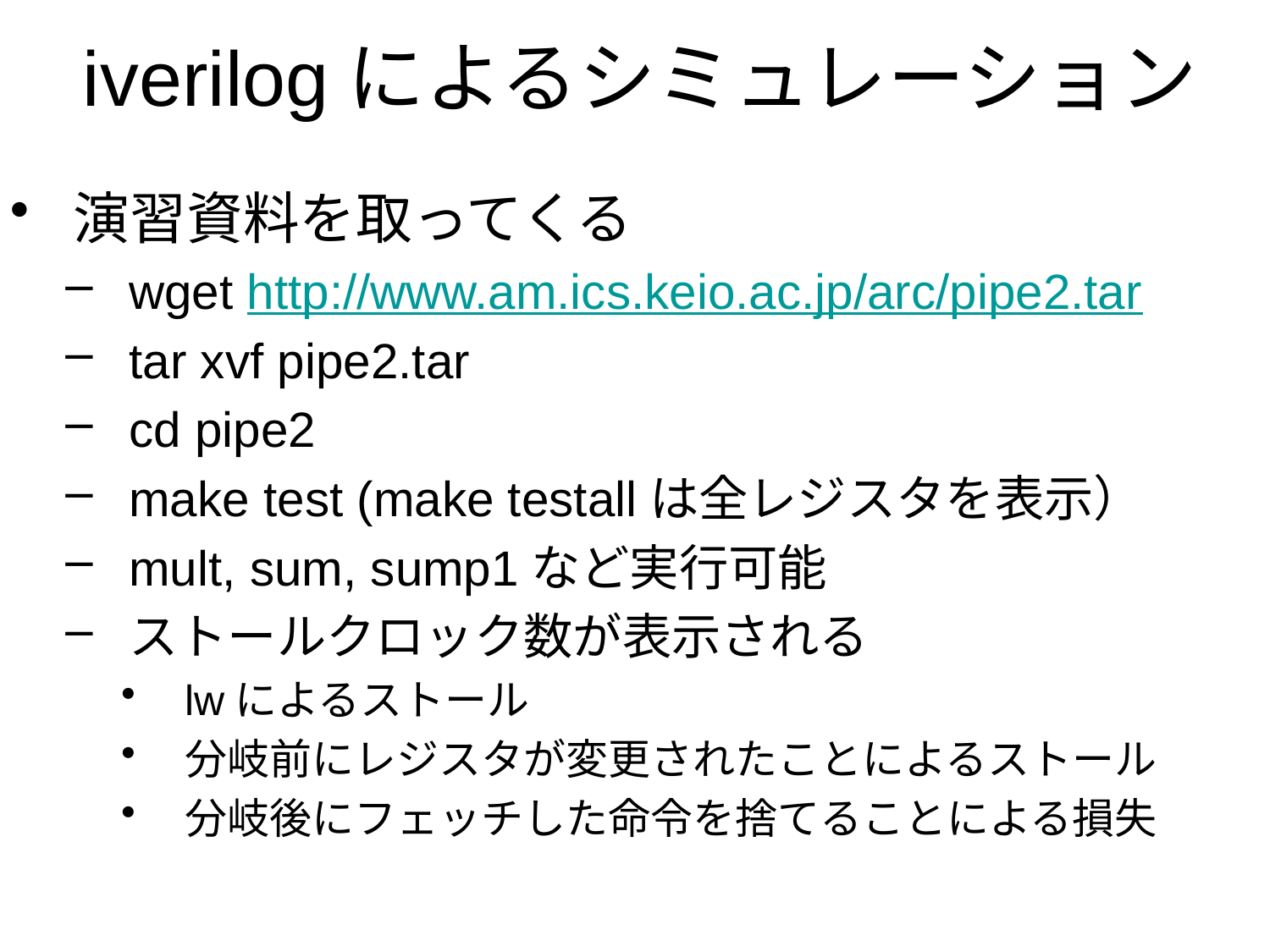

# iverilogによるシミュレーション
演習資料を取ってくる
wget http://www.am.ics.keio.ac.jp/arc/pipe2.tar
tar xvf pipe2.tar
cd pipe2
make test (make testallは全レジスタを表示）
mult, sum, sump1など実行可能
ストールクロック数が表示される
lwによるストール
分岐前にレジスタが変更されたことによるストール
分岐後にフェッチした命令を捨てることによる損失